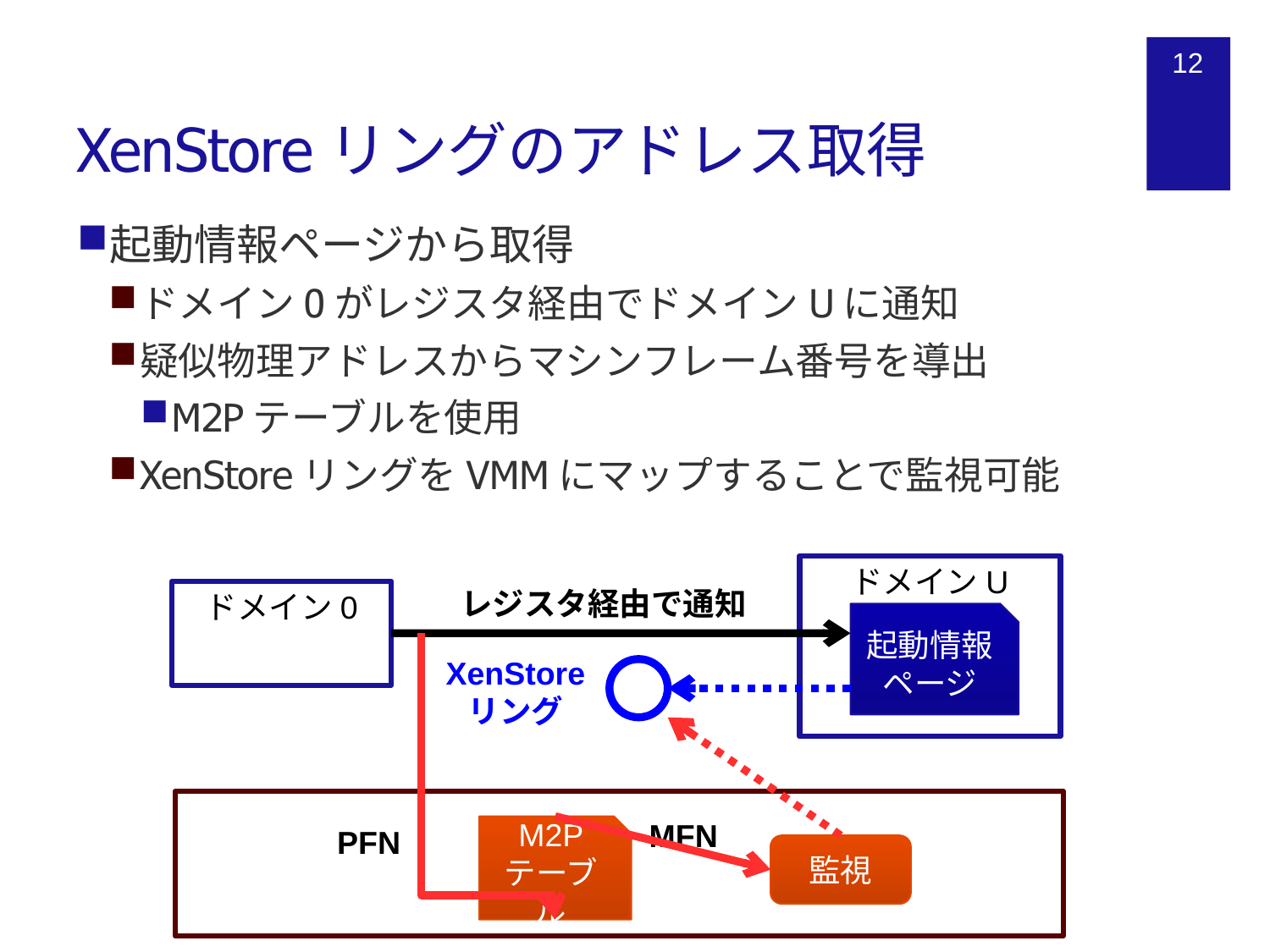

# XenStoreリングのアドレス取得
12
起動情報ページから取得
ドメイン0がレジスタ経由でドメインUに通知
疑似物理アドレスからマシンフレーム番号を導出
M2Pテーブルを使用
XenStoreリングをVMMにマップすることで監視可能

ドメインU
起動情報ページ
レジスタ経由で通知
ドメイン0

XenStore
リング

監視

M2P
テーブル
MFN
PFN